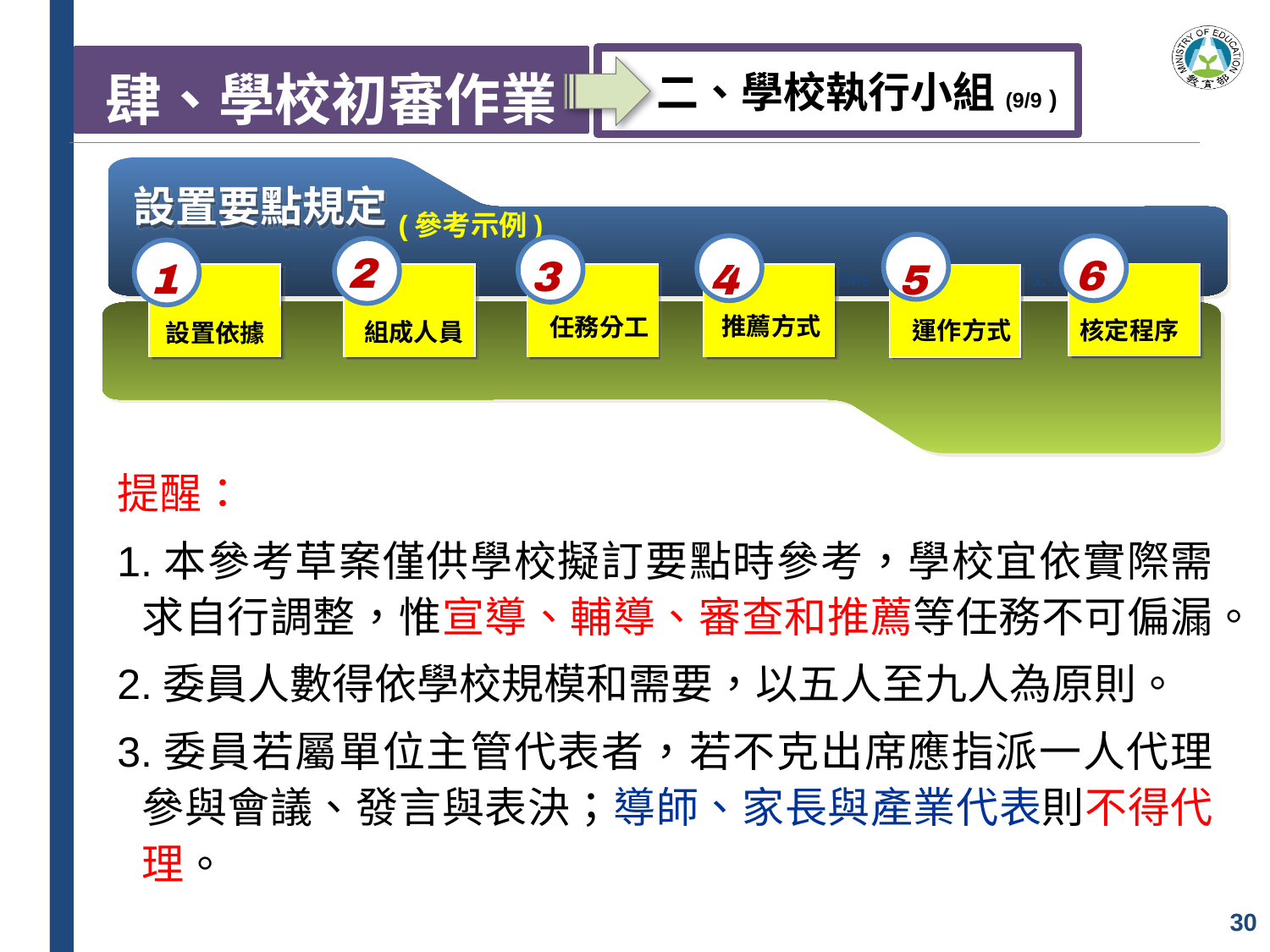

肆、學校初審作業
二、學校執行小組(9/9 ))

設置要點規定

(參考示例)

2

6
3
1
4
5
2. Title
3. Title
1. Title
1. Title
1. Title

設置依據

推薦方式
任務分工

運作方式
核定程序
組成人員
提醒：
1.本參考草案僅供學校擬訂要點時參考，學校宜依實際需求自行調整，惟宣導、輔導、審查和推薦等任務不可偏漏。
2.委員人數得依學校規模和需要，以五人至九人為原則。
3.委員若屬單位主管代表者，若不克出席應指派一人代理參與會議、發言與表決；導師、家長與產業代表則不得代理。
30
30